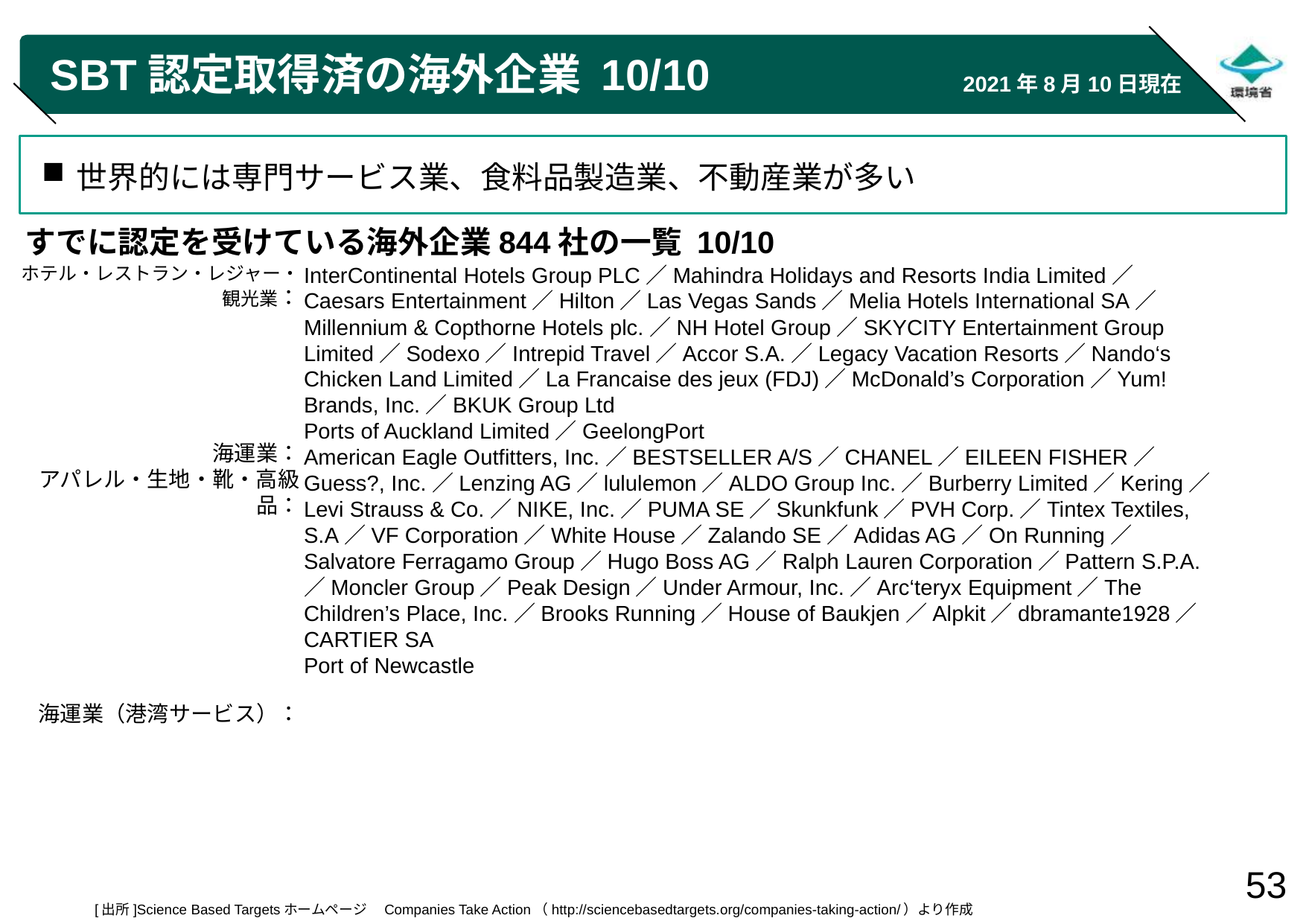

# SBT認定取得済の海外企業 10/10
2021年8月10日現在
世界的には専門サービス業、食料品製造業、不動産業が多い
すでに認定を受けている海外企業844社の一覧 10/10
ホテル・レストラン・レジャー・観光業：

海運業：
アパレル・生地・靴・高級品：

海運業（港湾サービス）：
InterContinental Hotels Group PLC／Mahindra Holidays and Resorts India Limited／Caesars Entertainment／Hilton／Las Vegas Sands／Melia Hotels International SA／Millennium & Copthorne Hotels plc.／NH Hotel Group／SKYCITY Entertainment Group Limited／Sodexo／Intrepid Travel／Accor S.A.／Legacy Vacation Resorts／Nando‘s Chicken Land Limited／La Francaise des jeux (FDJ)／McDonald’s Corporation／Yum! Brands, Inc.／BKUK Group Ltd
Ports of Auckland Limited／GeelongPort
American Eagle Outfitters, Inc.／BESTSELLER A/S／CHANEL／EILEEN FISHER／Guess?, Inc.／Lenzing AG／lululemon／ALDO Group Inc.／Burberry Limited／Kering／Levi Strauss & Co.／NIKE, Inc.／PUMA SE／Skunkfunk／PVH Corp.／Tintex Textiles, S.A／VF Corporation／White House／Zalando SE／Adidas AG／On Running／Salvatore Ferragamo Group／Hugo Boss AG／Ralph Lauren Corporation／Pattern S.P.A.／Moncler Group／Peak Design／Under Armour, Inc.／Arc‘teryx Equipment／The Children’s Place, Inc.／Brooks Running／House of Baukjen／Alpkit／dbramante1928／CARTIER SA
Port of Newcastle
[出所]Science Based Targetsホームページ　Companies Take Action（http://sciencebasedtargets.org/companies-taking-action/）より作成